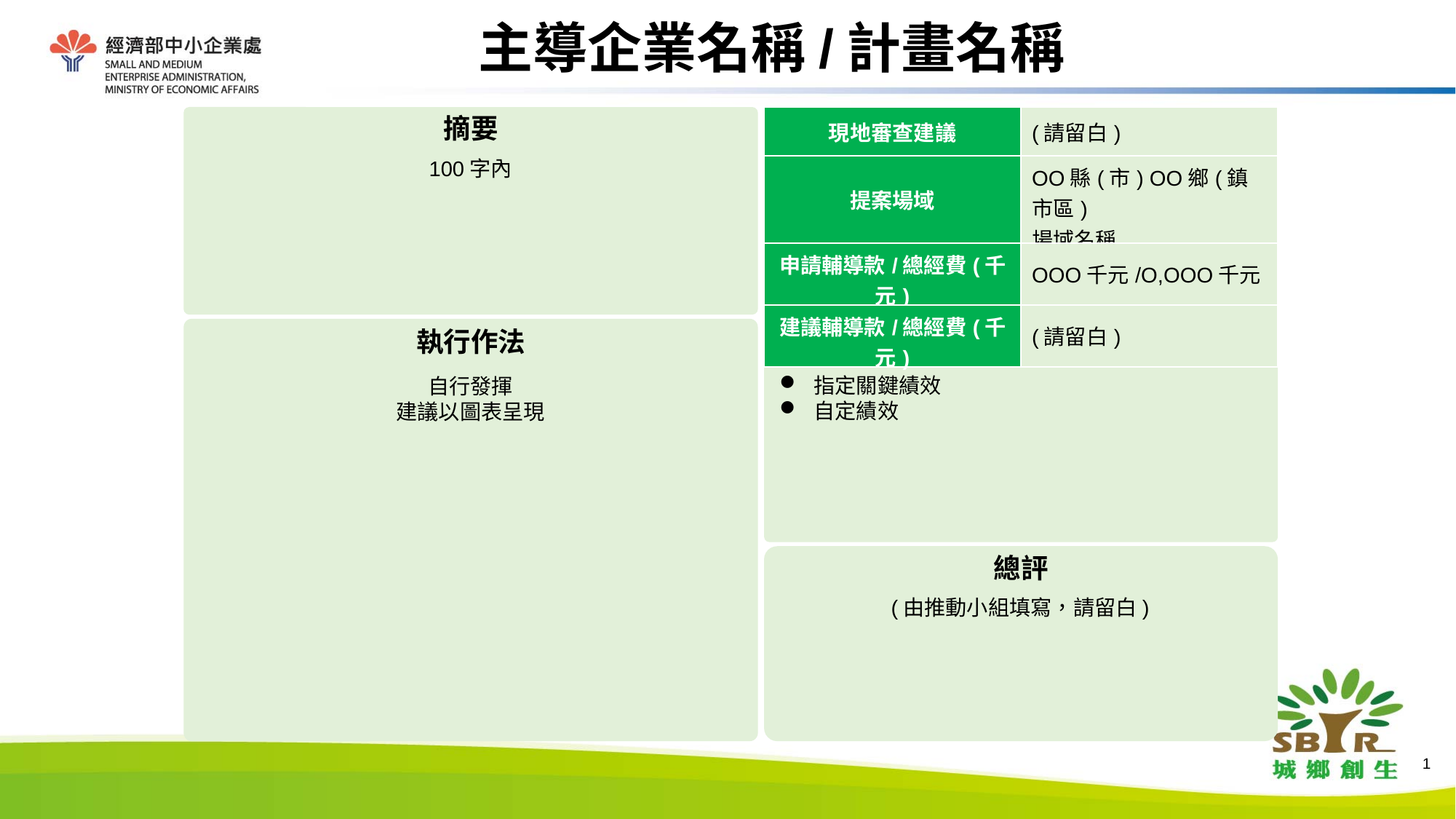

主導企業名稱/計畫名稱

| 現地審查建議 | (請留白) |
| --- | --- |
| 提案場域 | OO縣(市) OO鄉(鎮市區) 場域名稱 |
| 申請輔導款/總經費(千元) | OOO千元/O,OOO千元 |
| 建議輔導款/總經費(千元) | (請留白) |
摘要

效益

執行作法

總評
100字內
指定關鍵績效
自定績效
自行發揮
建議以圖表呈現
(由推動小組填寫，請留白)
1